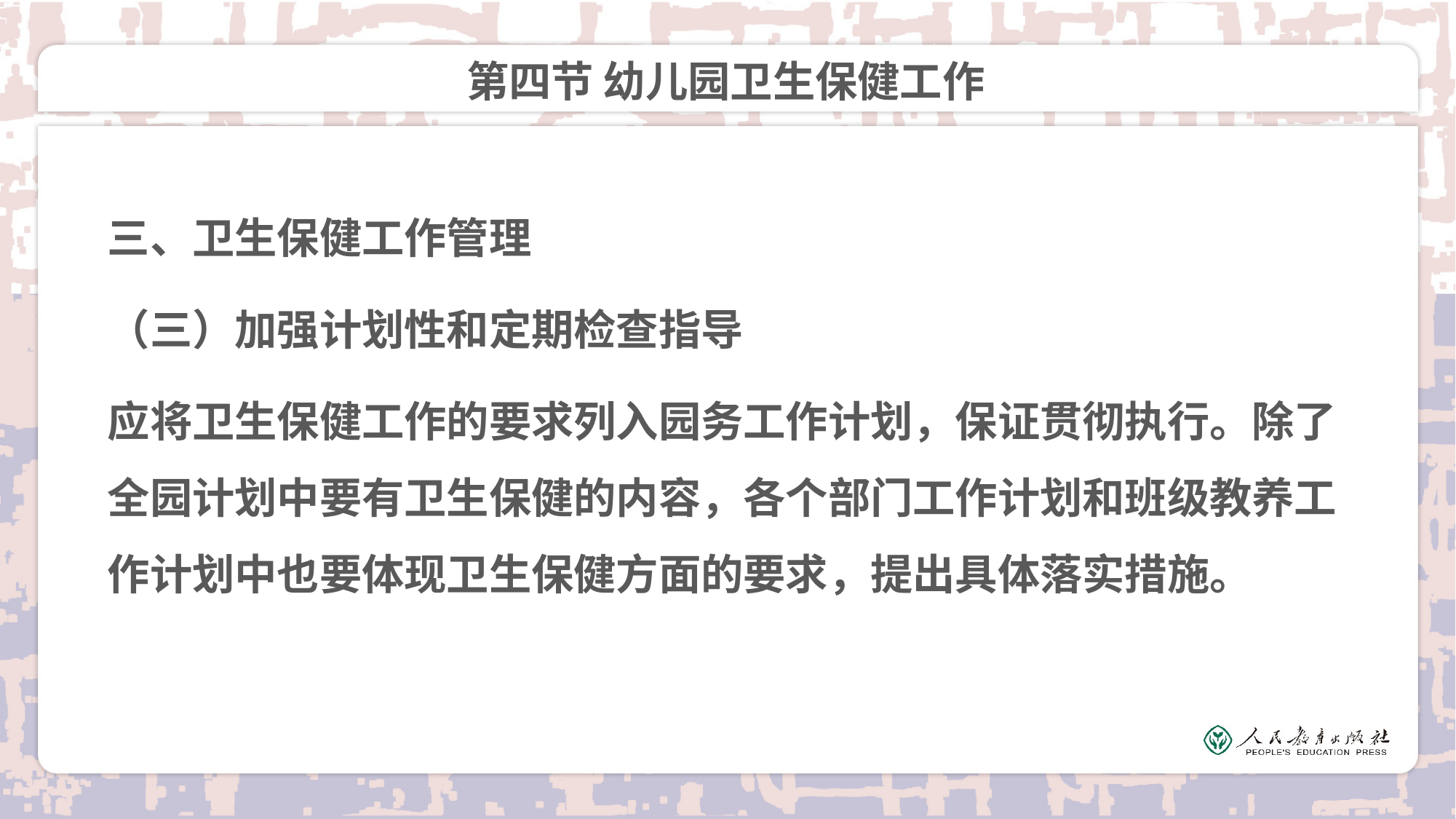

# 第四节 幼儿园卫生保健工作
三、卫生保健工作管理
（三）加强计划性和定期检查指导
应将卫生保健工作的要求列入园务工作计划，保证贯彻执行。除了全园计划中要有卫生保健的内容，各个部门工作计划和班级教养工作计划中也要体现卫生保健方面的要求，提出具体落实措施。